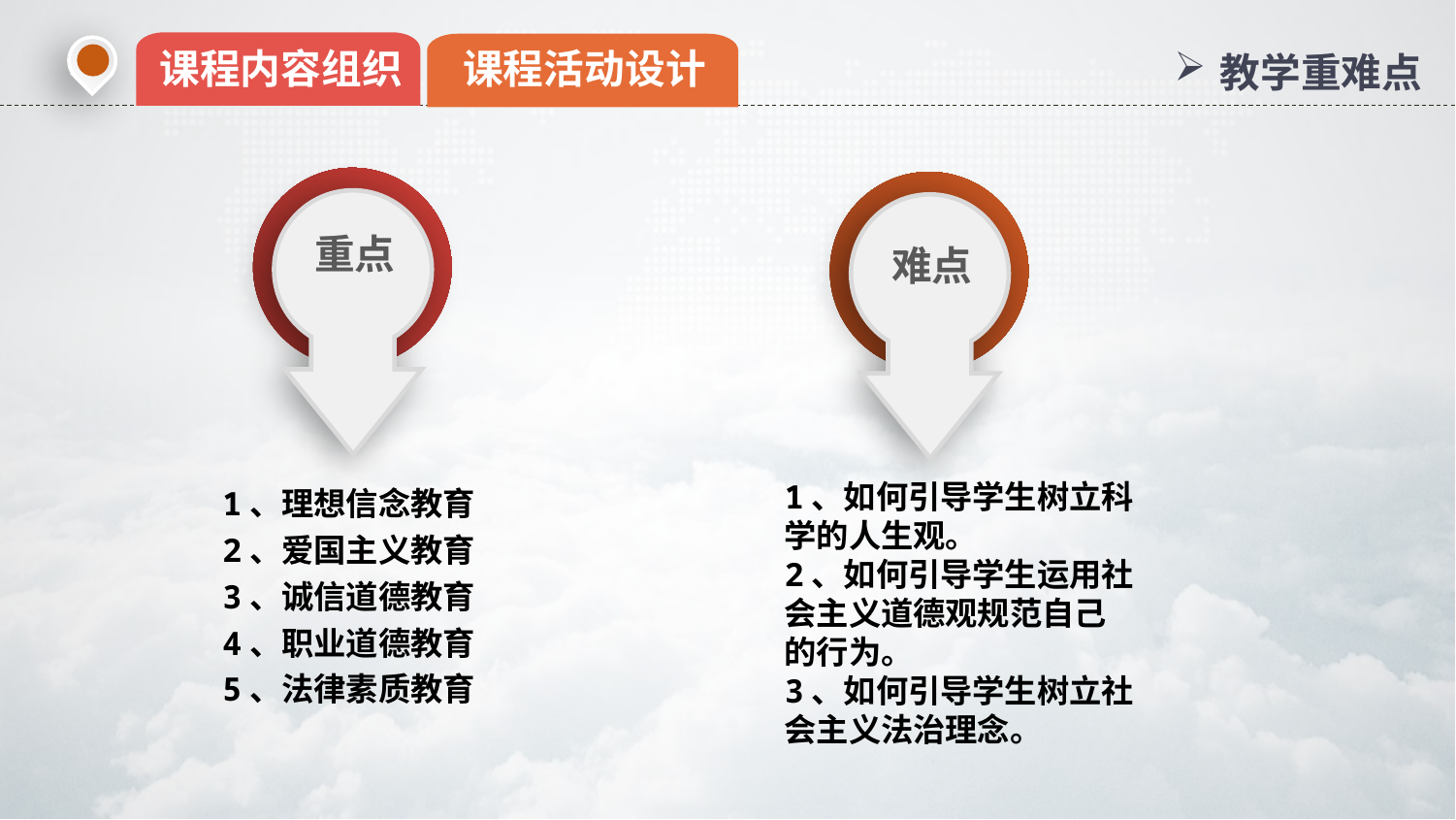

课程活动设计
课程内容组织

教学重难点

重点

难点

1、理想信念教育
2、爱国主义教育
3、诚信道德教育
4、职业道德教育
5、法律素质教育
1、如何引导学生树立科学的人生观。
2、如何引导学生运用社会主义道德观规范自己的行为。
3、如何引导学生树立社会主义法治理念。